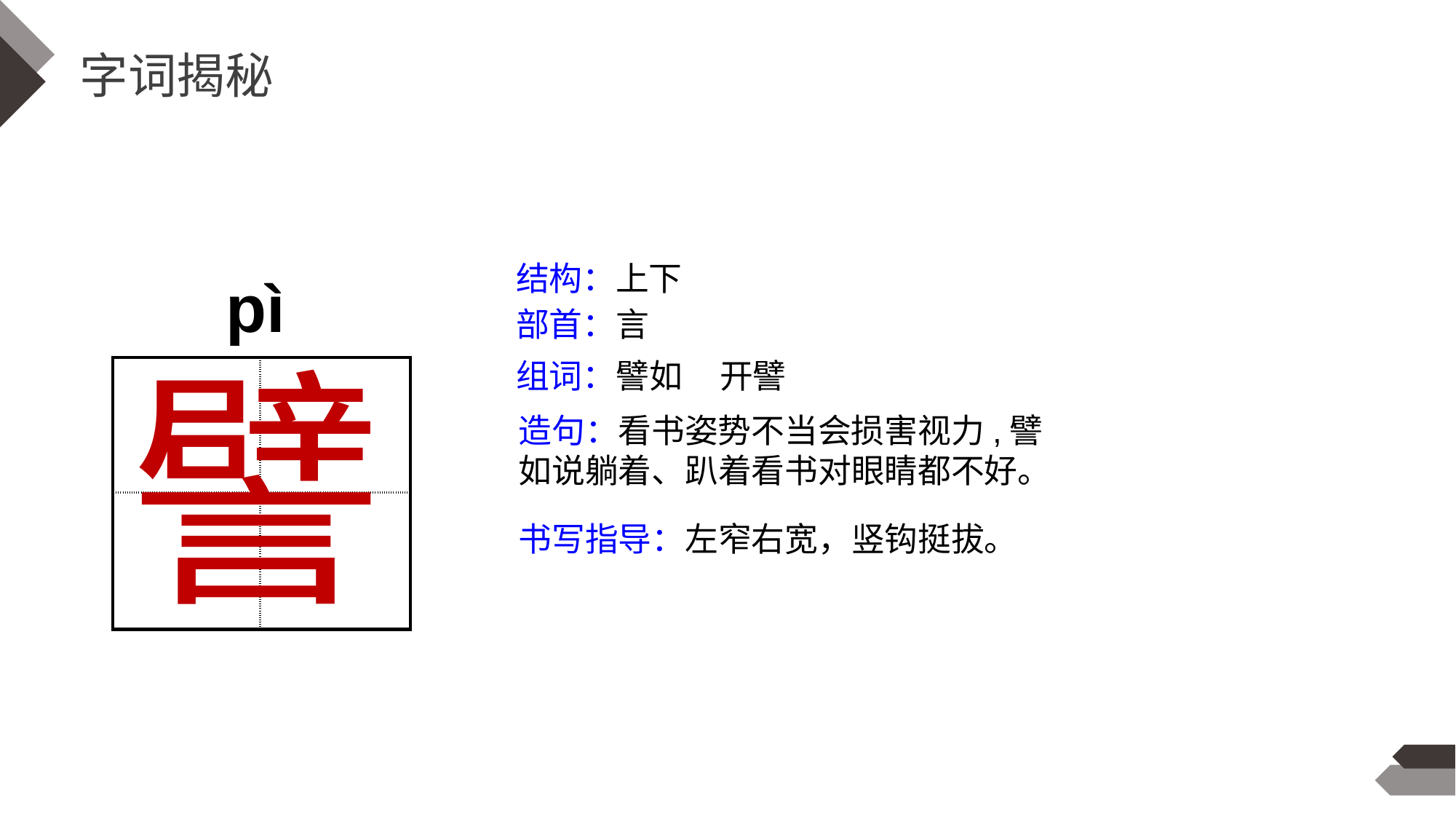

字词揭秘
结构：上下
pì
部首：言
譬
组词：譬如     开譬
|  |  |
| --- | --- |
|  |  |
造句：看书姿势不当会损害视力,譬如说躺着、趴着看书对眼睛都不好。

书写指导：左窄右宽，竖钩挺拔。